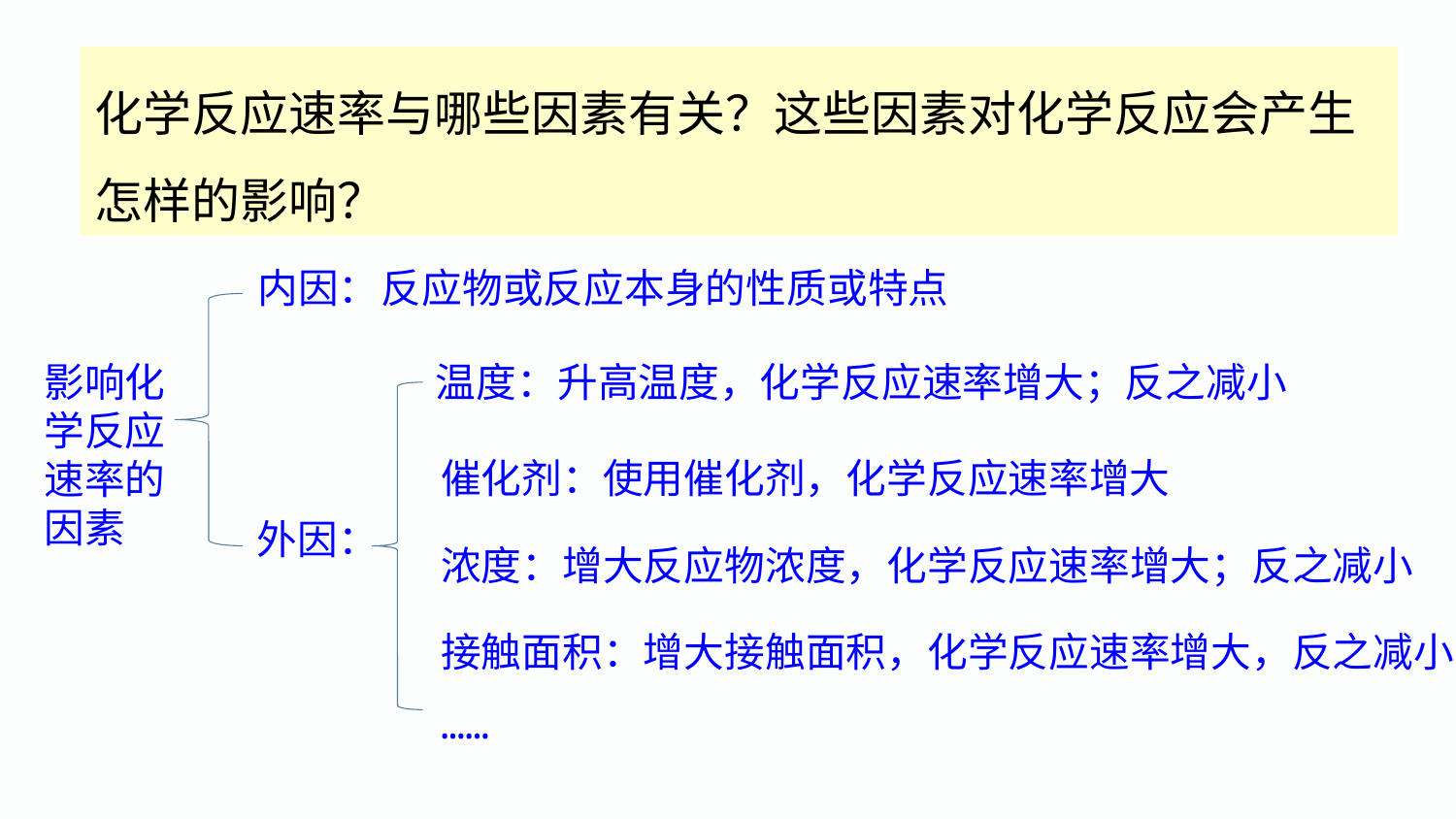

化学反应速率与哪些因素有关？这些因素对化学反应会产生怎样的影响？
内因：
反应物或反应本身的性质或特点

影响化学反应速率的因素
温度：升高温度，化学反应速率增大；反之减小

催化剂：使用催化剂，化学反应速率增大
外因：
浓度：增大反应物浓度，化学反应速率增大；反之减小
接触面积：增大接触面积，化学反应速率增大，反之减小
……